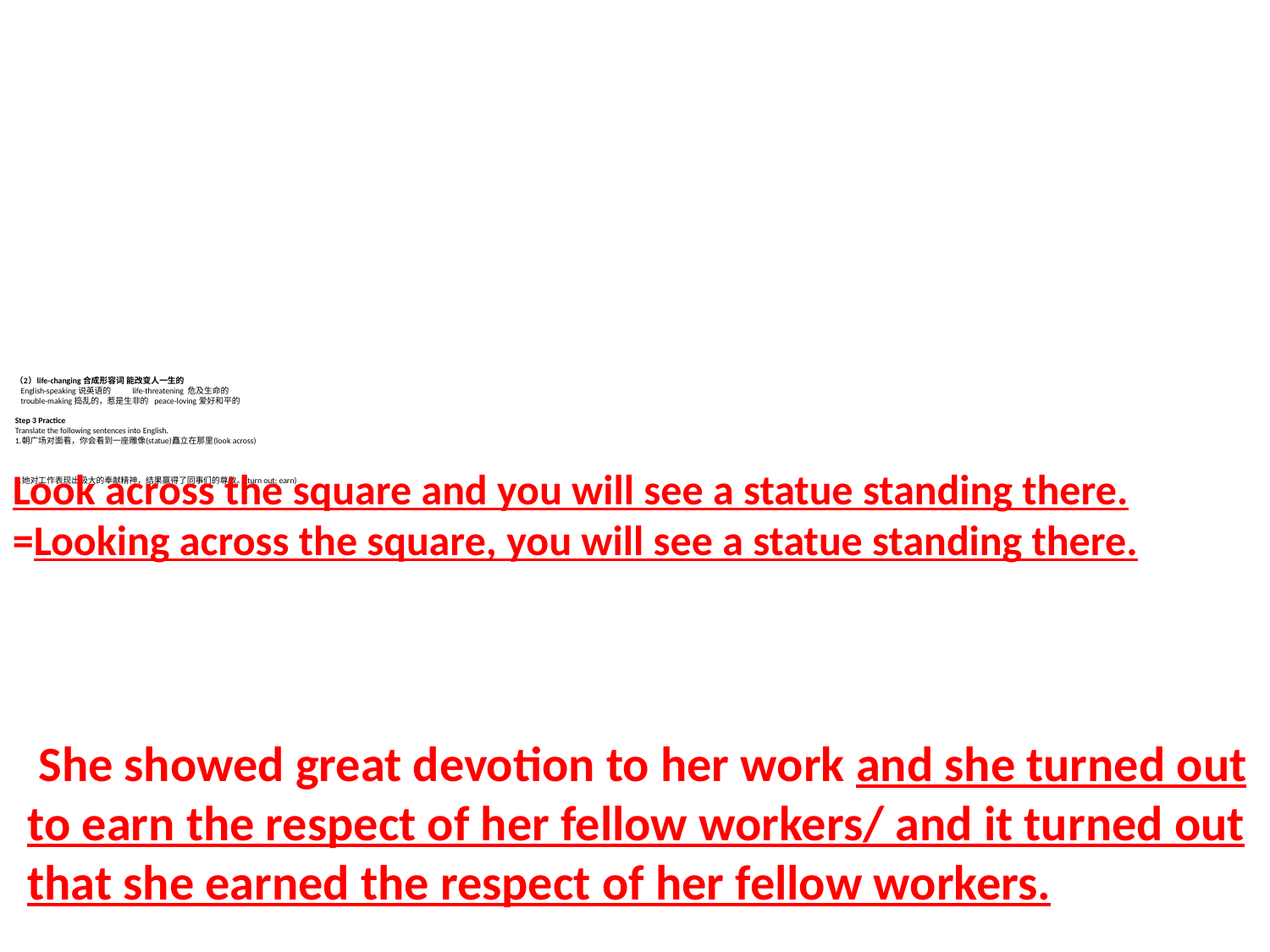

# （2）life-changing 合成形容词 能改变人一生的
   English-speaking 说英语的           life-threatening  危及生命的
   trouble-making 捣乱的，惹是生非的   peace-loving 爱好和平的
Step 3 Practice
Translate the following sentences into English.
1.朝广场对面看，你会看到一座雕像(statue)矗立在那里(look across)
2.她对工作表现出极大的奉献精神，结果赢得了同事们的尊敬。(turn out; earn)
Look across the square and you will see a statue standing there.
=Looking across the square, you will see a statue standing there.
 She showed great devotion to her work and she turned out to earn the respect of her fellow workers/ and it turned out that she earned the respect of her fellow workers.